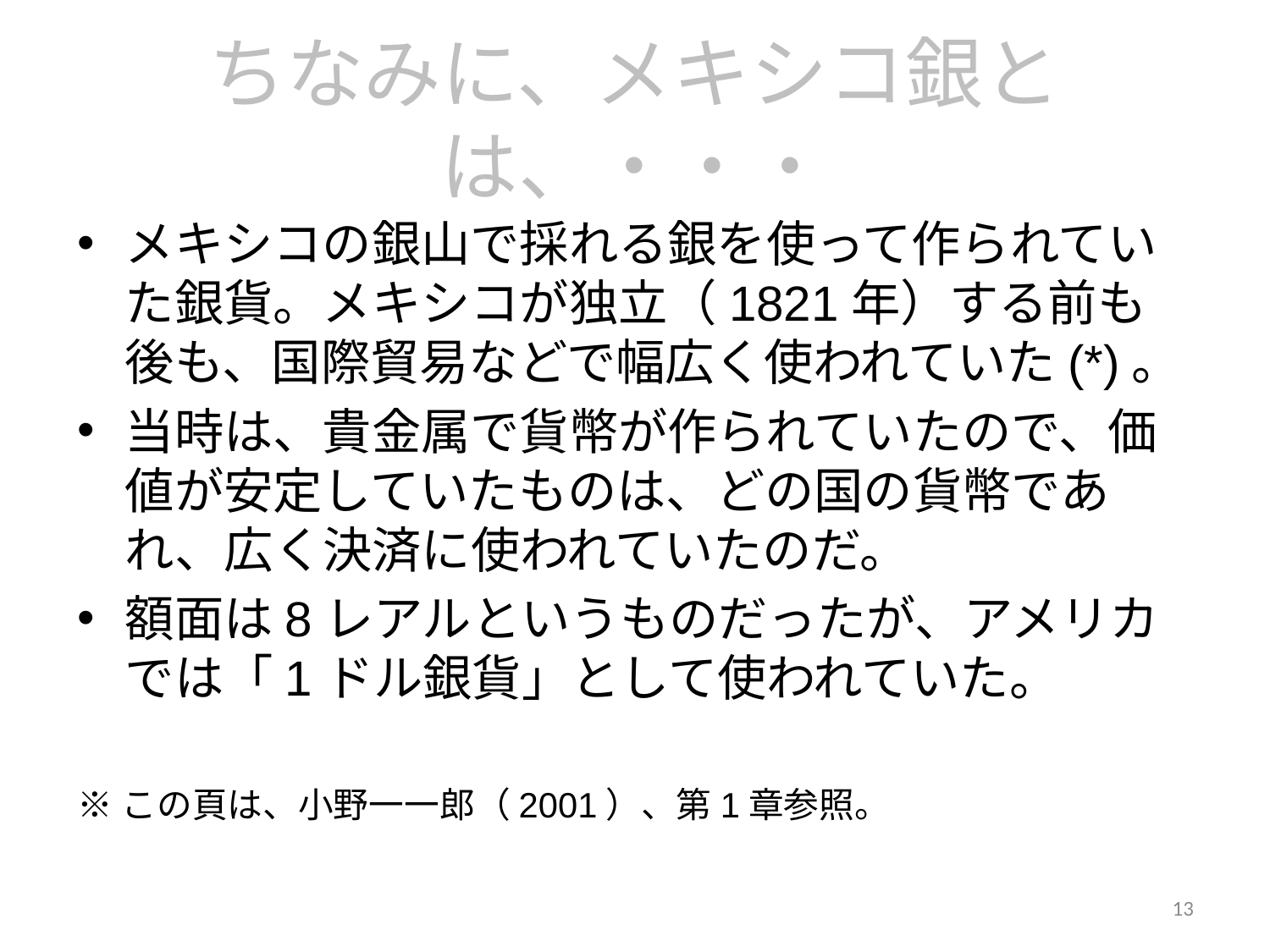

# ちなみに、メキシコ銀とは、・・・
メキシコの銀山で採れる銀を使って作られていた銀貨。メキシコが独立（1821年）する前も後も、国際貿易などで幅広く使われていた(*)。
当時は、貴金属で貨幣が作られていたので、価値が安定していたものは、どの国の貨幣であれ、広く決済に使われていたのだ。
額面は8レアルというものだったが、アメリカでは「1ドル銀貨」として使われていた。

※この頁は、小野一一郎（2001）、第1章参照。
13